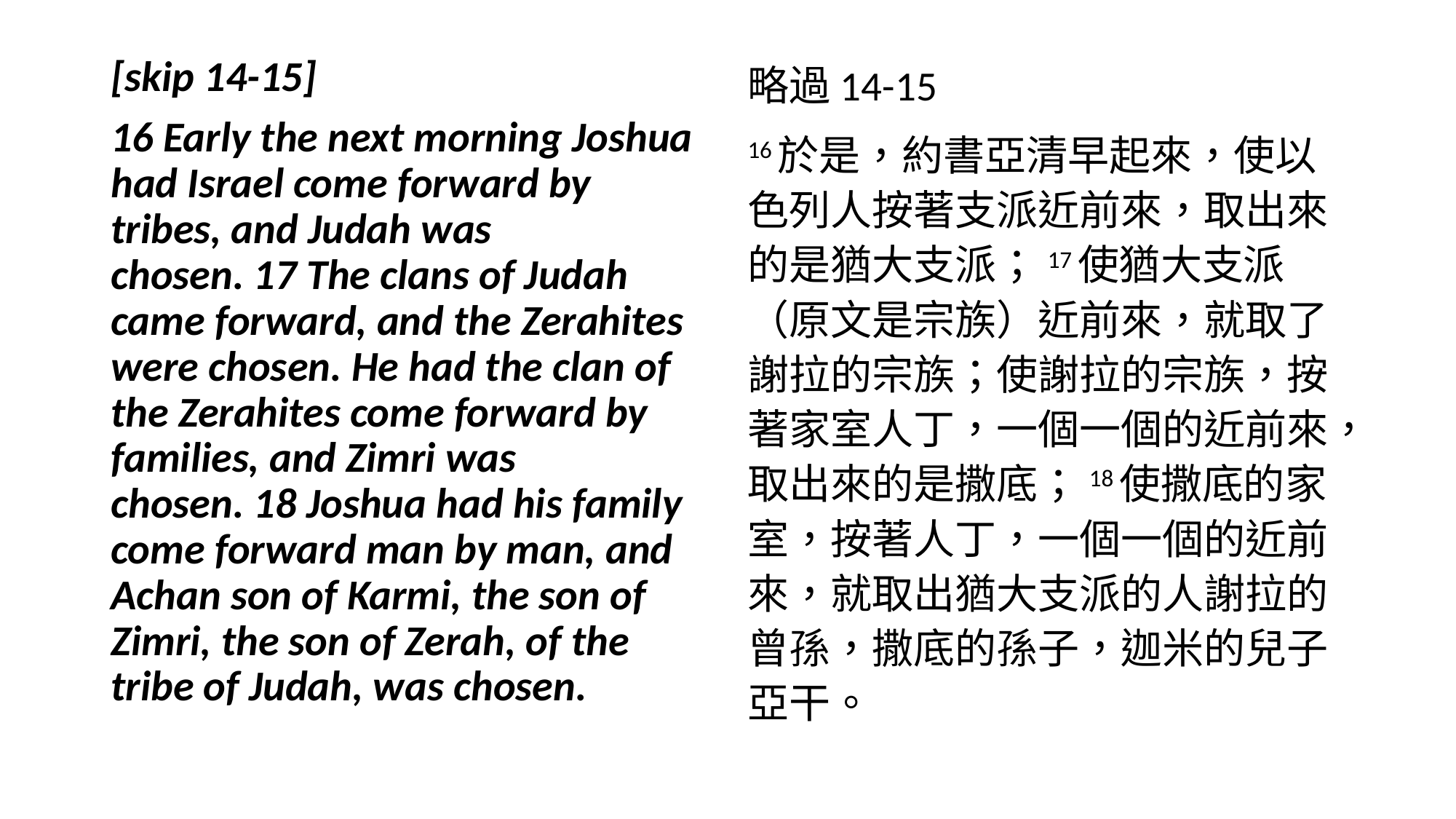

[skip 14-15]
16 Early the next morning Joshua had Israel come forward by tribes, and Judah was chosen. 17 The clans of Judah came forward, and the Zerahites were chosen. He had the clan of the Zerahites come forward by families, and Zimri was chosen. 18 Joshua had his family come forward man by man, and Achan son of Karmi, the son of Zimri, the son of Zerah, of the tribe of Judah, was chosen.

略過14-15
16於是，約書亞清早起來，使以色列人按著支派近前來，取出來的是猶大支派；17使猶大支派（原文是宗族）近前來，就取了謝拉的宗族；使謝拉的宗族，按著家室人丁，一個一個的近前來，取出來的是撒底；18使撒底的家室，按著人丁，一個一個的近前來，就取出猶大支派的人謝拉的曾孫，撒底的孫子，迦米的兒子亞干。